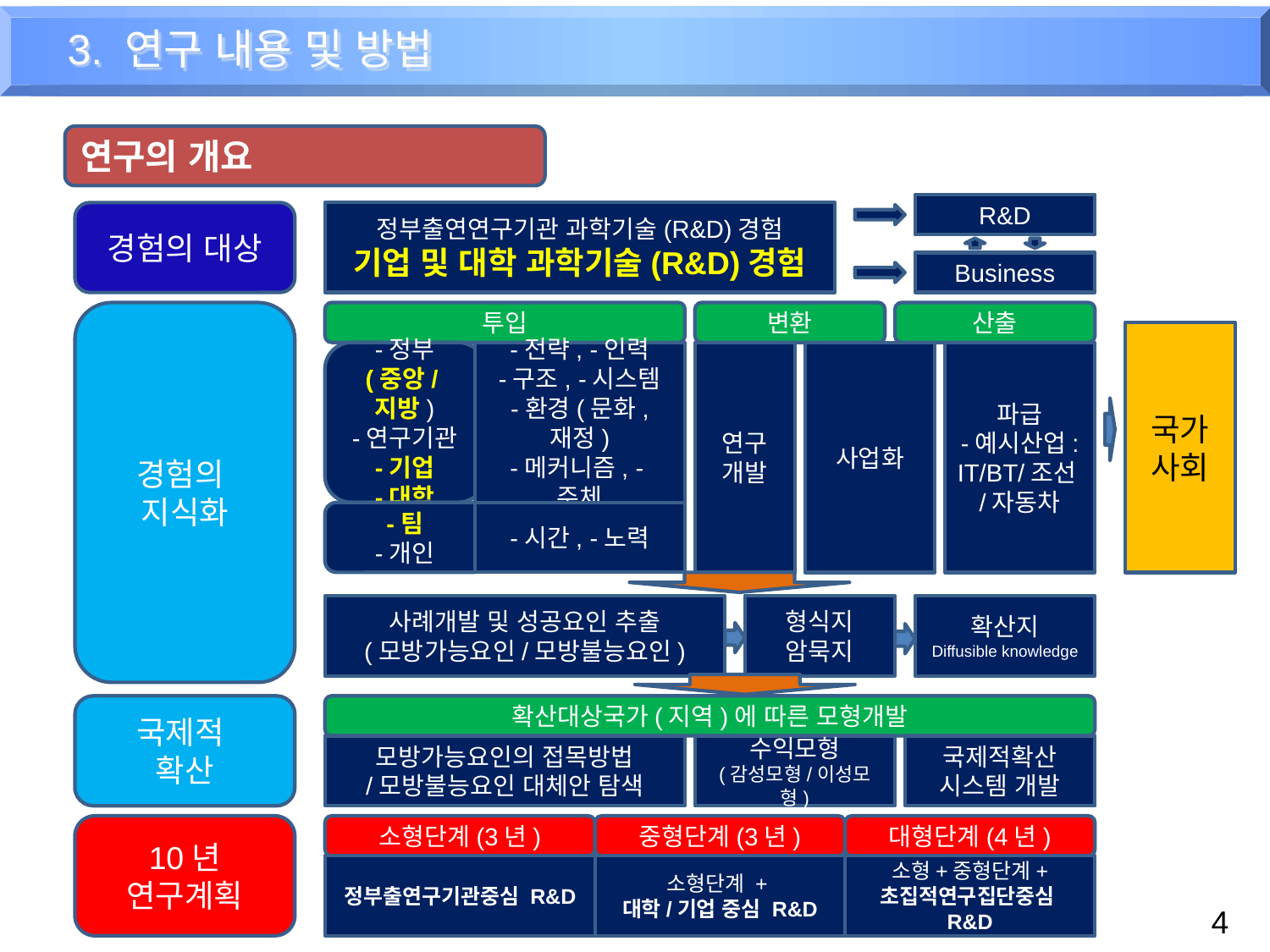

3. 연구 내용 및 방법
연구의 개요
R&D
경험의 대상
정부출연연구기관 과학기술(R&D)경험
기업 및 대학 과학기술(R&D)경험

Business

경험의
지식화
투입
변환
산출
국가
사회
-정부
(중앙/지방)
-연구기관
-기업
-대학
-전략, -인력
-구조, -시스템
-환경(문화, 재정)
-메커니즘, -주체
연구
개발
사업화
파급
-예시산업: IT/BT/조선/자동차

-팀
-개인
-시간, -노력

사례개발 및 성공요인 추출
(모방가능요인/모방불능요인)
형식지
암묵지
확산지
Diffusible knowledge

국제적
확산
확산대상국가(지역)에 따른 모형개발
모방가능요인의 접목방법
/모방불능요인 대체안 탐색
수익모형
(감성모형/이성모형)
국제적확산
시스템 개발
10년
연구계획
소형단계(3년)
중형단계(3년)
대형단계(4년)
정부출연구기관중심 R&D
소형단계 +
대학/기업 중심 R&D
소형+중형단계+
초집적연구집단중심R&D
4